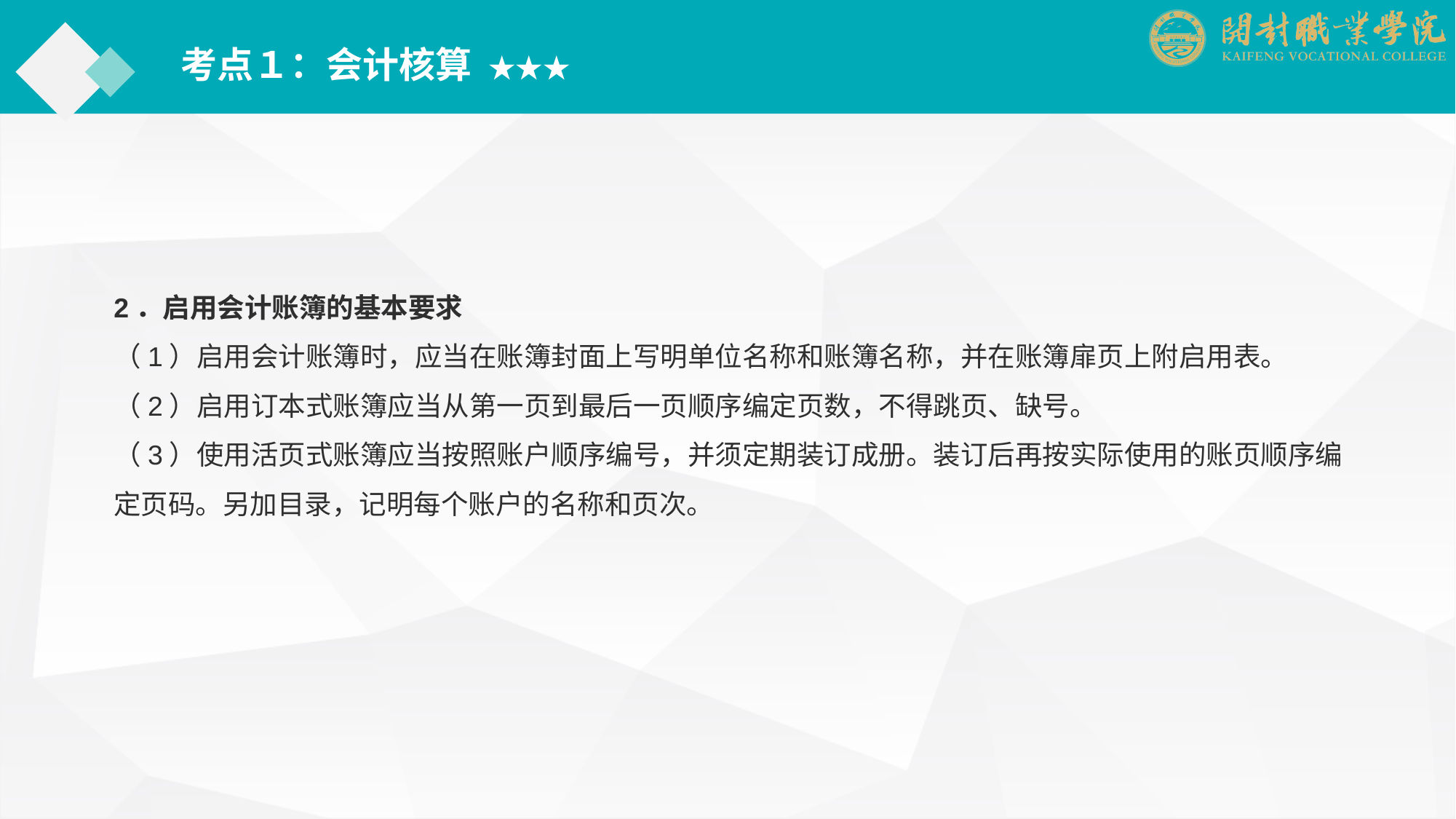

考点１：会计核算  ★★★
2．启用会计账簿的基本要求
（1）启用会计账簿时，应当在账簿封面上写明单位名称和账簿名称，并在账簿扉页上附启用表。
（2）启用订本式账簿应当从第一页到最后一页顺序编定页数，不得跳页、缺号。
（3）使用活页式账簿应当按照账户顺序编号，并须定期装订成册。装订后再按实际使用的账页顺序编定页码。另加目录，记明每个账户的名称和页次。